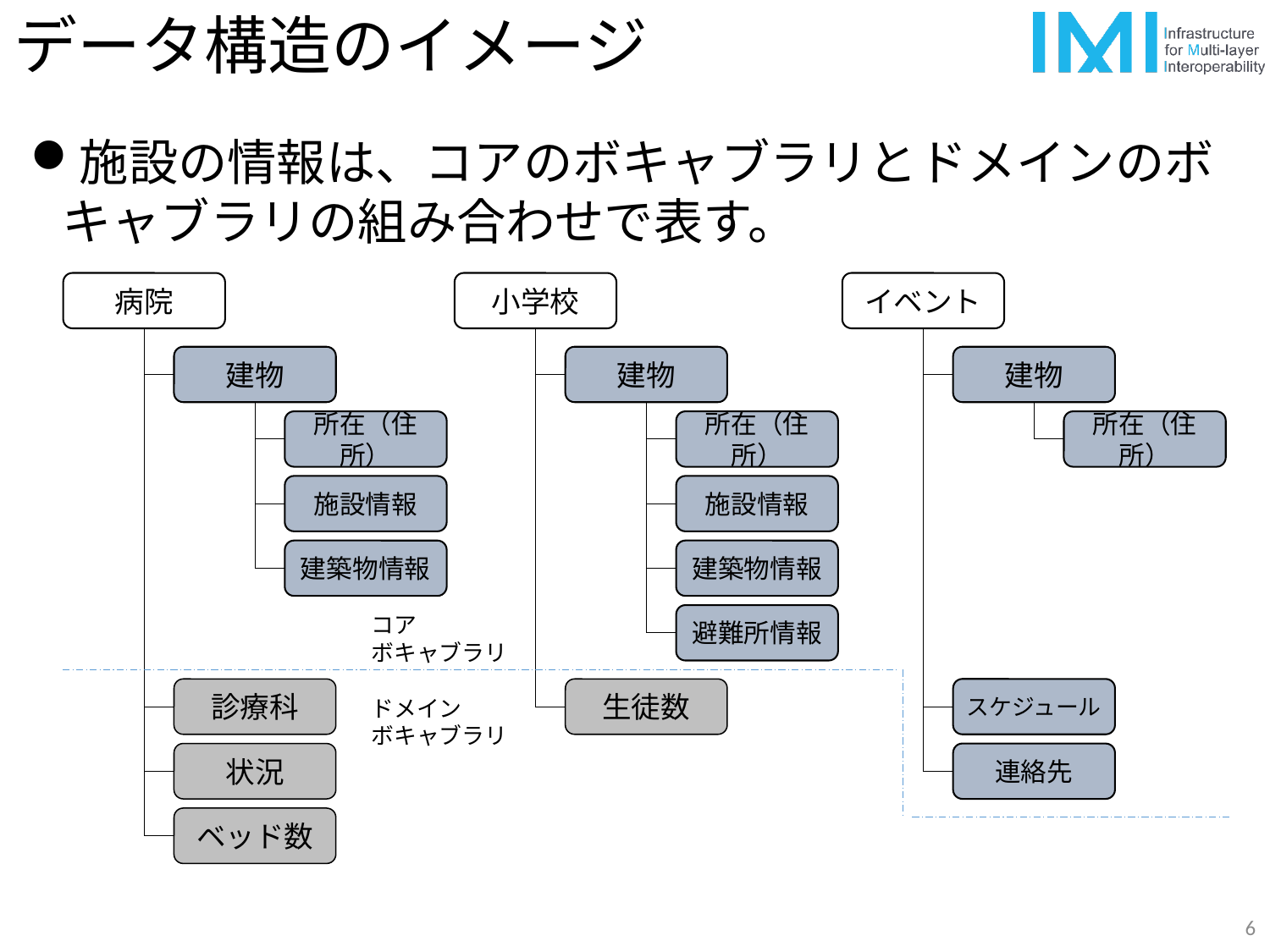

# データ構造のイメージ
施設の情報は、コアのボキャブラリとドメインのボキャブラリの組み合わせで表す。
病院
小学校
イベント
建物
建物
建物
所在（住所）
所在（住所）
所在（住所）
施設情報
施設情報
建築物情報
建築物情報
コア
ボキャブラリ
避難所情報
診療科
生徒数
スケジュール
ドメイン
ボキャブラリ
状況
連絡先
ベッド数
6